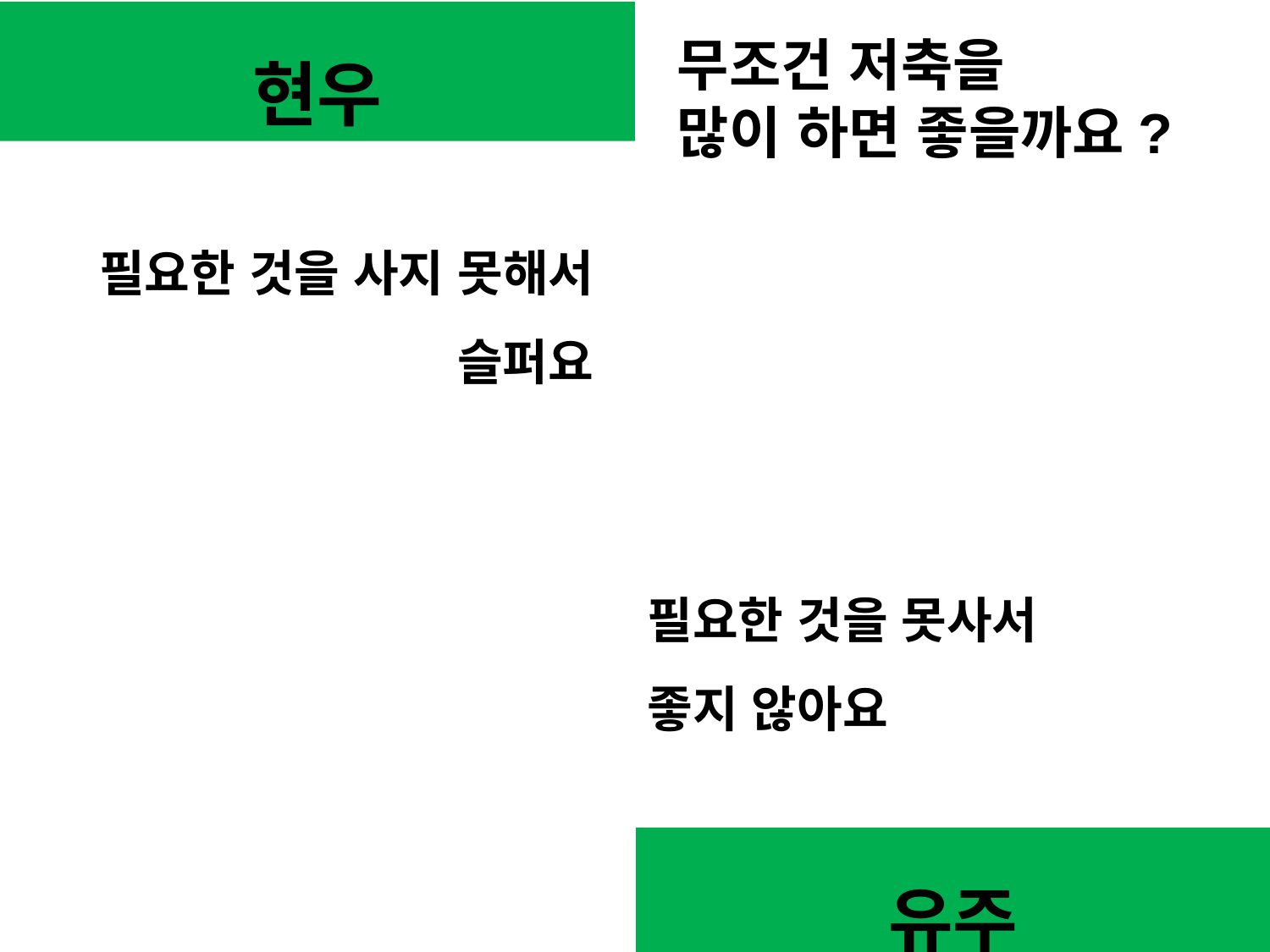

현우
무조건 저축을
많이 하면 좋을까요?

필요한 것을 사지 못해서
슬퍼요
필요한 것을 못사서
좋지 않아요
유주